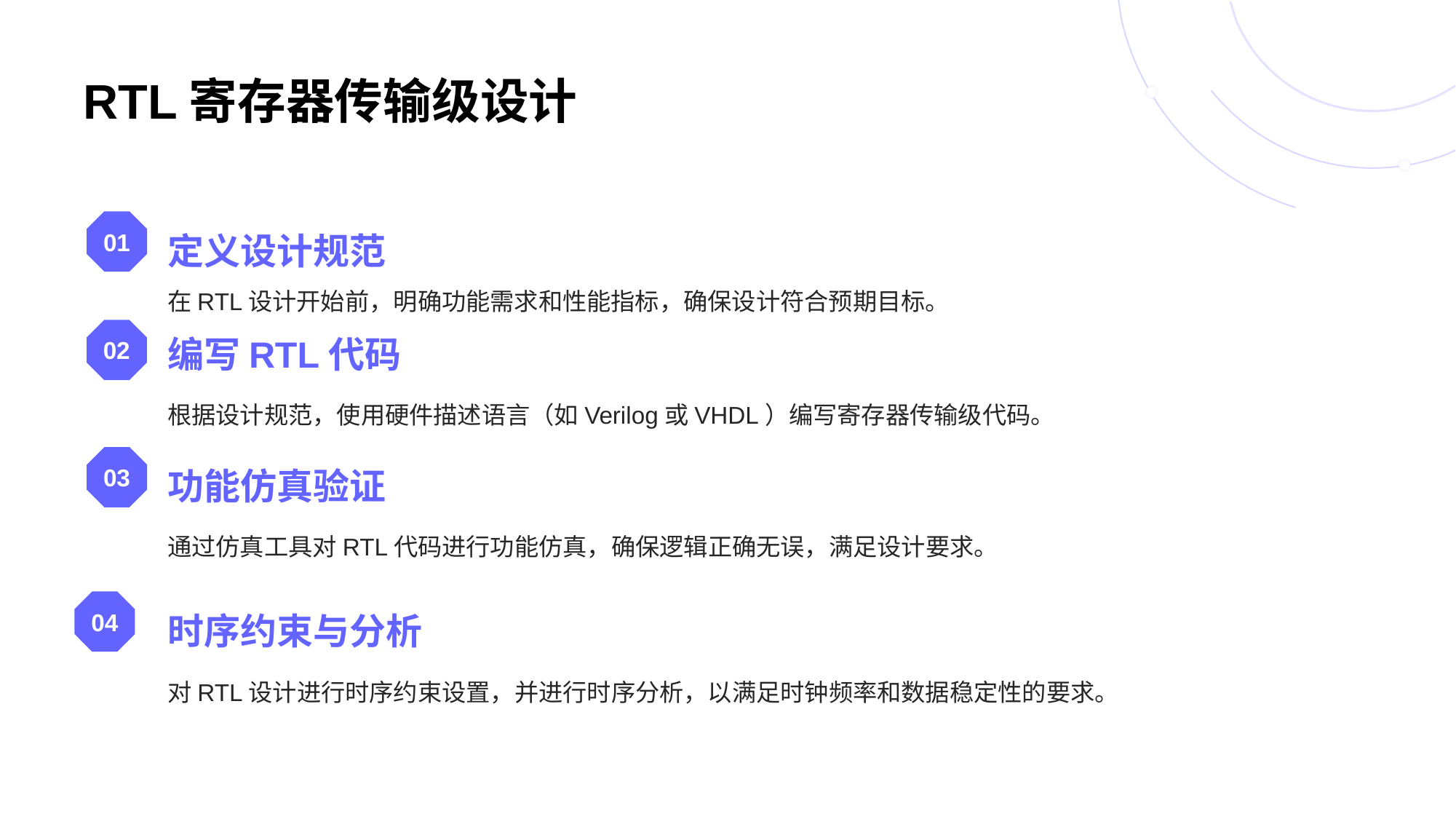

# RTL寄存器传输级设计
01
定义设计规范
在RTL设计开始前，明确功能需求和性能指标，确保设计符合预期目标。
02
编写RTL代码
根据设计规范，使用硬件描述语言（如Verilog或VHDL）编写寄存器传输级代码。
03
功能仿真验证
通过仿真工具对RTL代码进行功能仿真，确保逻辑正确无误，满足设计要求。
04
时序约束与分析
对RTL设计进行时序约束设置，并进行时序分析，以满足时钟频率和数据稳定性的要求。